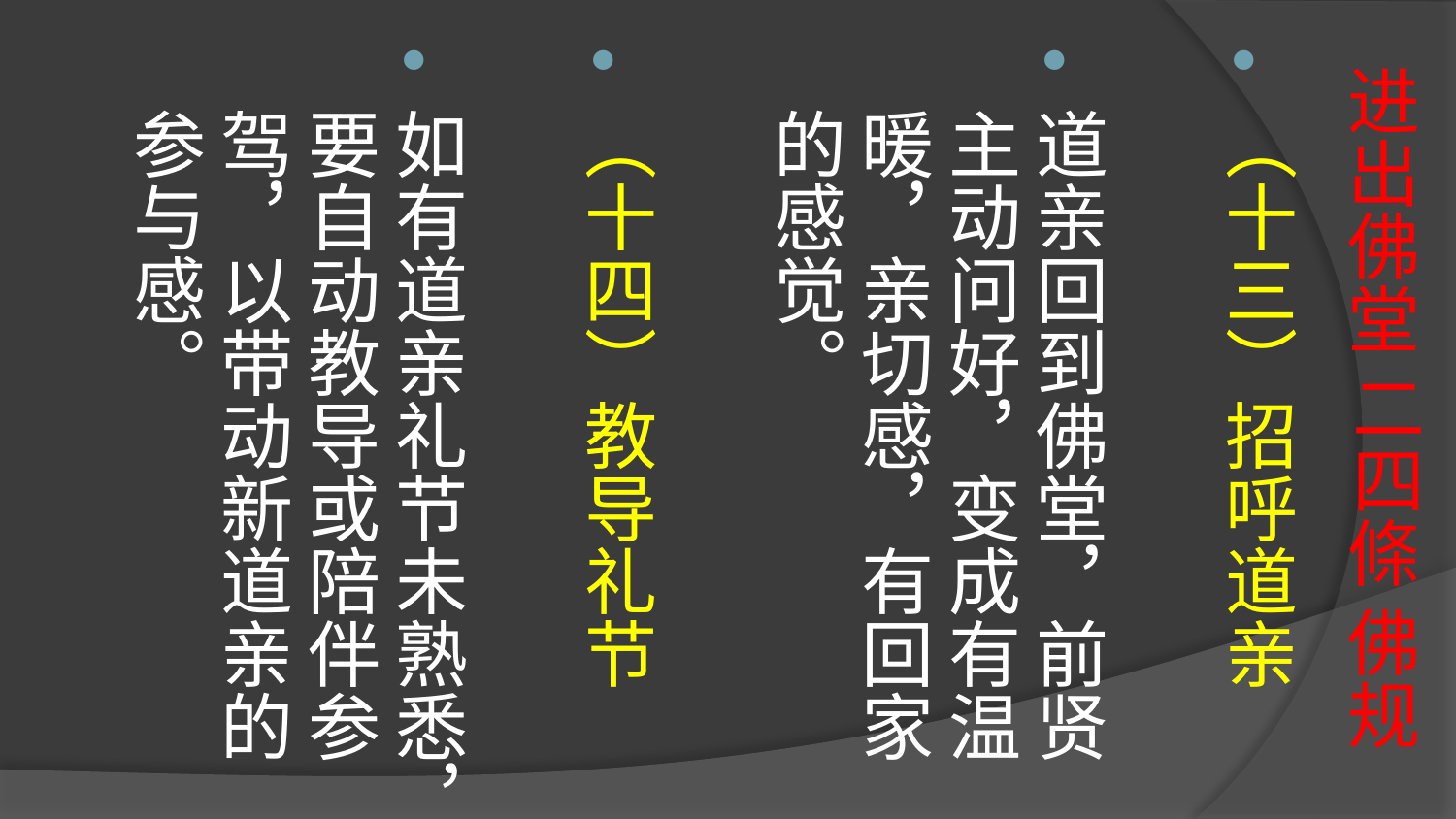

# 进出佛堂 二四條 佛规
（十三）招呼道亲
道亲回到佛堂，前贤主动问好，变成有温暖，亲切感，有回家的感觉。
（十四）教导礼节
如有道亲礼节未熟悉，要自动教导或陪伴参驾，以带动新道亲的参与感。